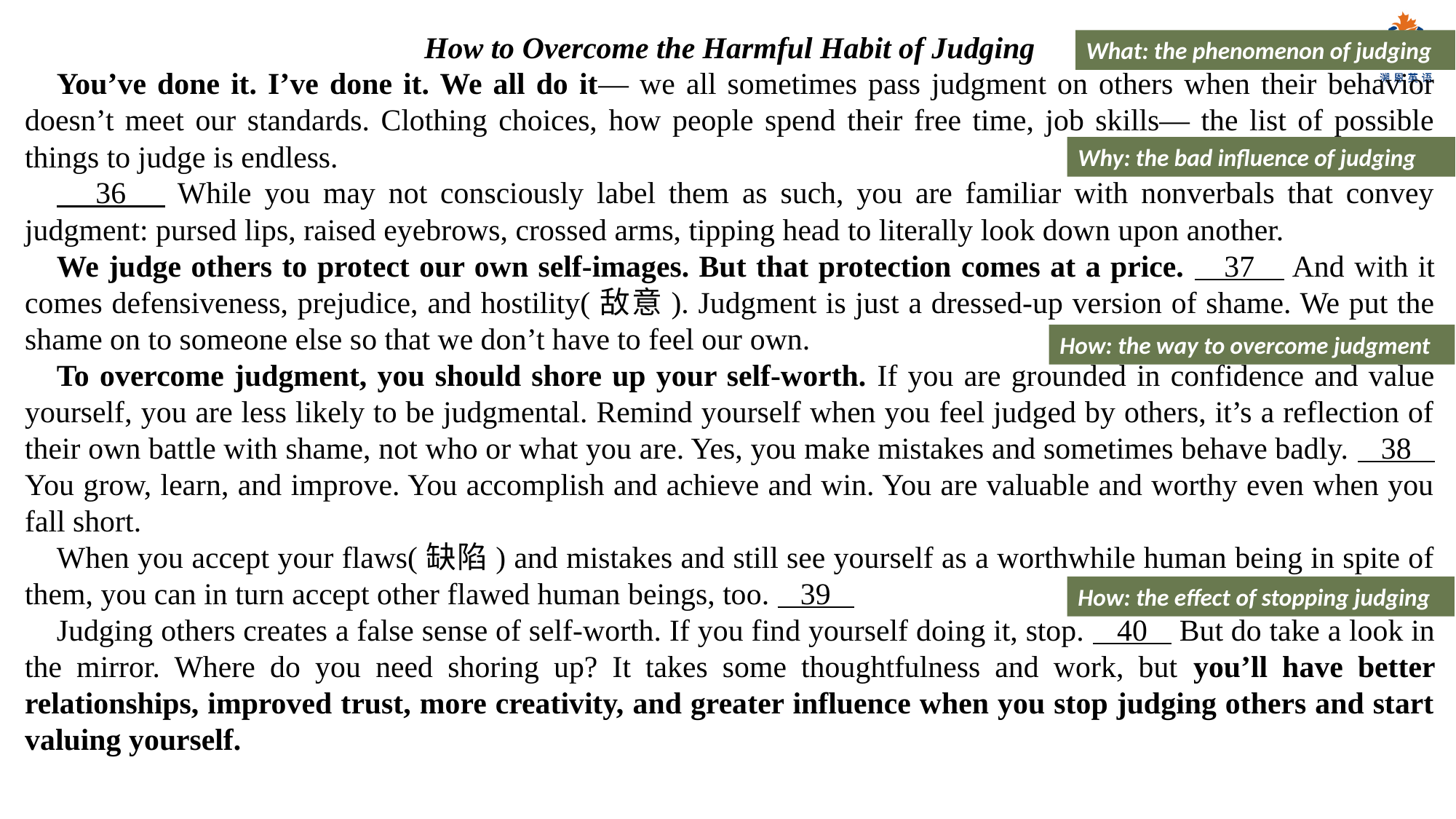

How to Overcome the Harmful Habit of Judging
You’ve done it. I’ve done it. We all do it— we all sometimes pass judgment on others when their behavior doesn’t meet our standards. Clothing choices, how people spend their free time, job skills— the list of possible things to judge is endless.
   36    While you may not consciously label them as such, you are familiar with nonverbals that convey judgment: pursed lips, raised eyebrows, crossed arms, tipping head to literally look down upon another.
We judge others to protect our own self-images. But that protection comes at a price.    37    And with it comes defensiveness, prejudice, and hostility(敌意). Judgment is just a dressed-up version of shame. We put the shame on to someone else so that we don’t have to feel our own.
To overcome judgment, you should shore up your self-worth. If you are grounded in confidence and value yourself, you are less likely to be judgmental. Remind yourself when you feel judged by others, it’s a reflection of their own battle with shame, not who or what you are. Yes, you make mistakes and sometimes behave badly.    38    You grow, learn, and improve. You accomplish and achieve and win. You are valuable and worthy even when you fall short.
When you accept your flaws(缺陷) and mistakes and still see yourself as a worthwhile human being in spite of them, you can in turn accept other flawed human beings, too.    39
Judging others creates a false sense of self-worth. If you find yourself doing it, stop.    40    But do take a look in the mirror. Where do you need shoring up? It takes some thoughtfulness and work, but you’ll have better relationships, improved trust, more creativity, and greater influence when you stop judging others and start valuing yourself.
What: the phenomenon of judging
Why: the bad influence of judging
How: the way to overcome judgment
How: the effect of stopping judging